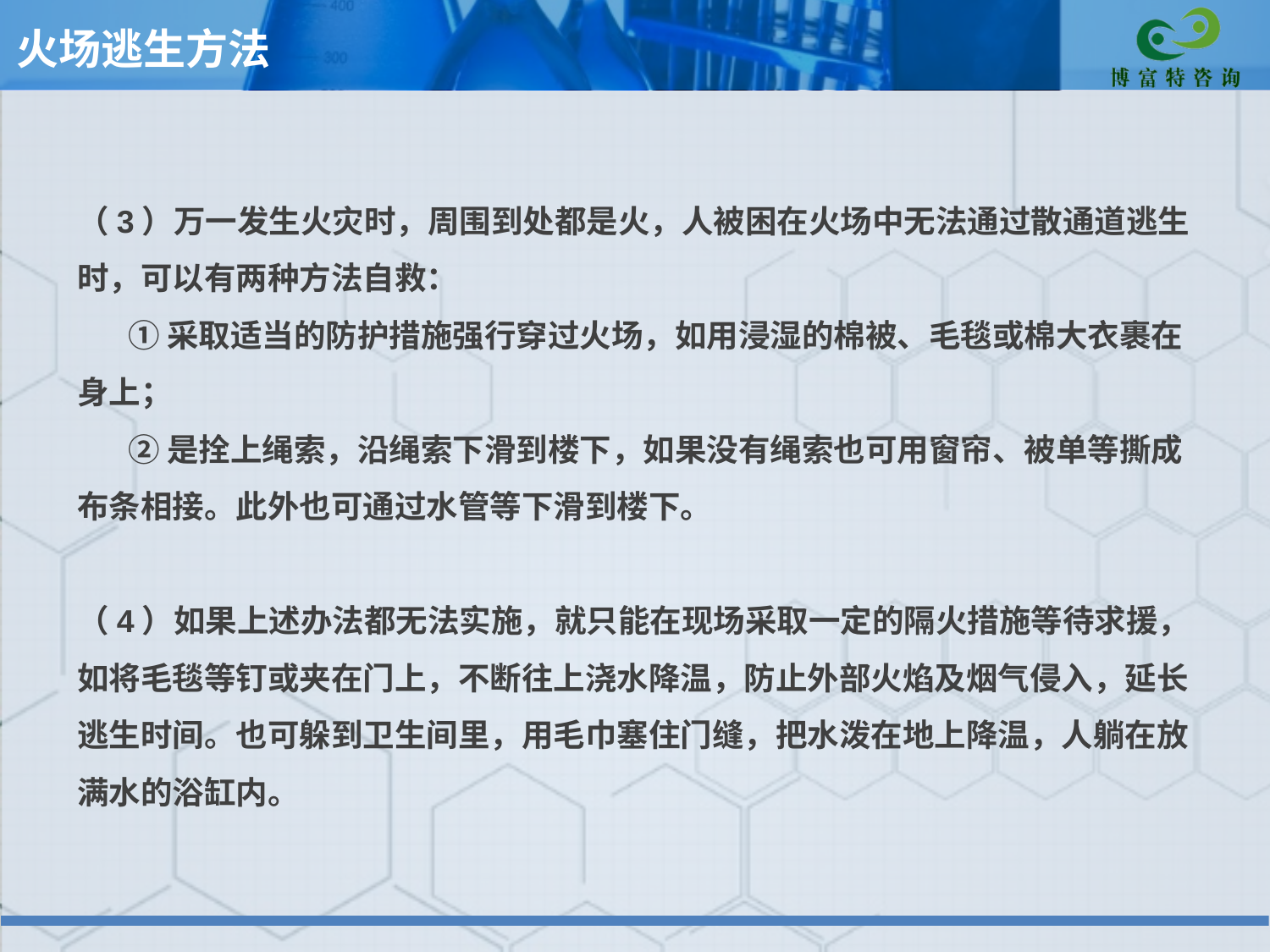

# 火场逃生方法
（3）万一发生火灾时，周围到处都是火，人被困在火场中无法通过散通道逃生时，可以有两种方法自救：
       ①采取适当的防护措施强行穿过火场，如用浸湿的棉被、毛毯或棉大衣裹在身上；
       ②是拴上绳索，沿绳索下滑到楼下，如果没有绳索也可用窗帘、被单等撕成布条相接。此外也可通过水管等下滑到楼下。

（4）如果上述办法都无法实施，就只能在现场采取一定的隔火措施等待求援，如将毛毯等钉或夹在门上，不断往上浇水降温，防止外部火焰及烟气侵入，延长逃生时间。也可躲到卫生间里，用毛巾塞住门缝，把水泼在地上降温，人躺在放满水的浴缸内。